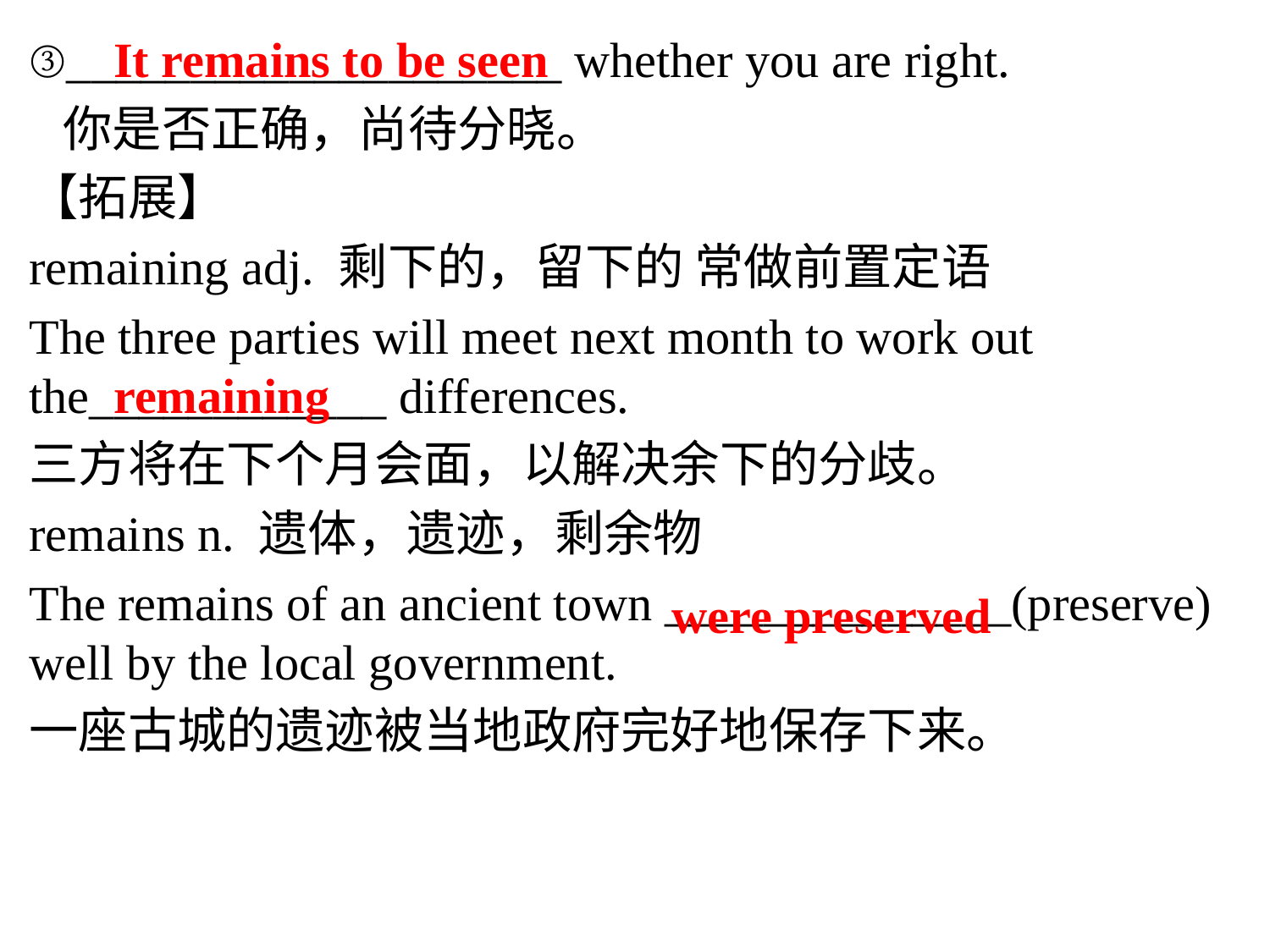

③____________________ whether you are right.
  你是否正确，尚待分晓。
【拓展】
remaining adj. 剩下的，留下的 常做前置定语
The three parties will meet next month to work out the____________ differences.
三方将在下个月会面，以解决余下的分歧。
remains n. 遗体，遗迹，剩余物
The remains of an ancient town ______________(preserve) well by the local government.
一座古城的遗迹被当地政府完好地保存下来。

  It remains to be seen
  remaining
  were preserved